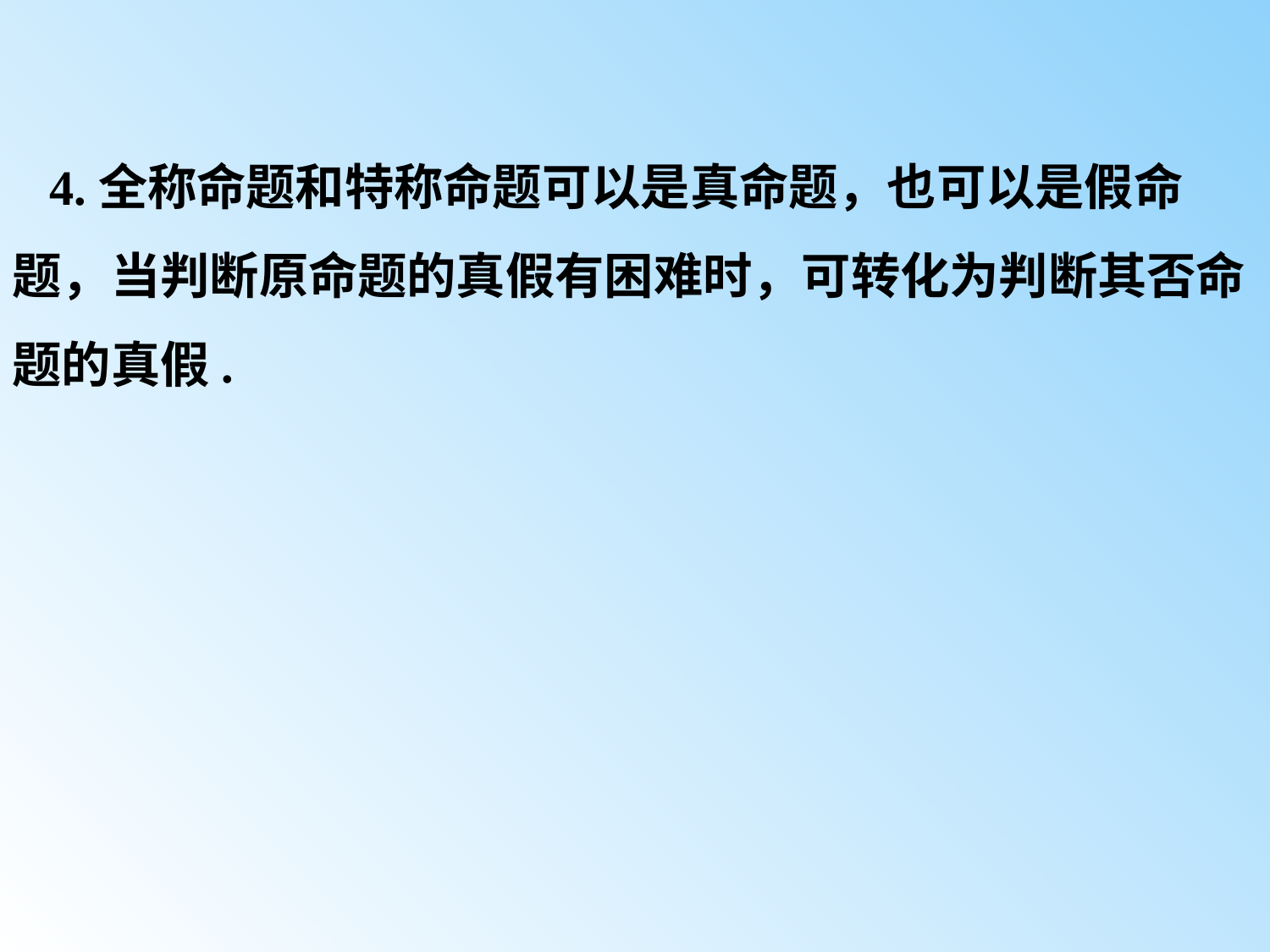

4.全称命题和特称命题可以是真命题，也可以是假命题，当判断原命题的真假有困难时，可转化为判断其否命题的真假.